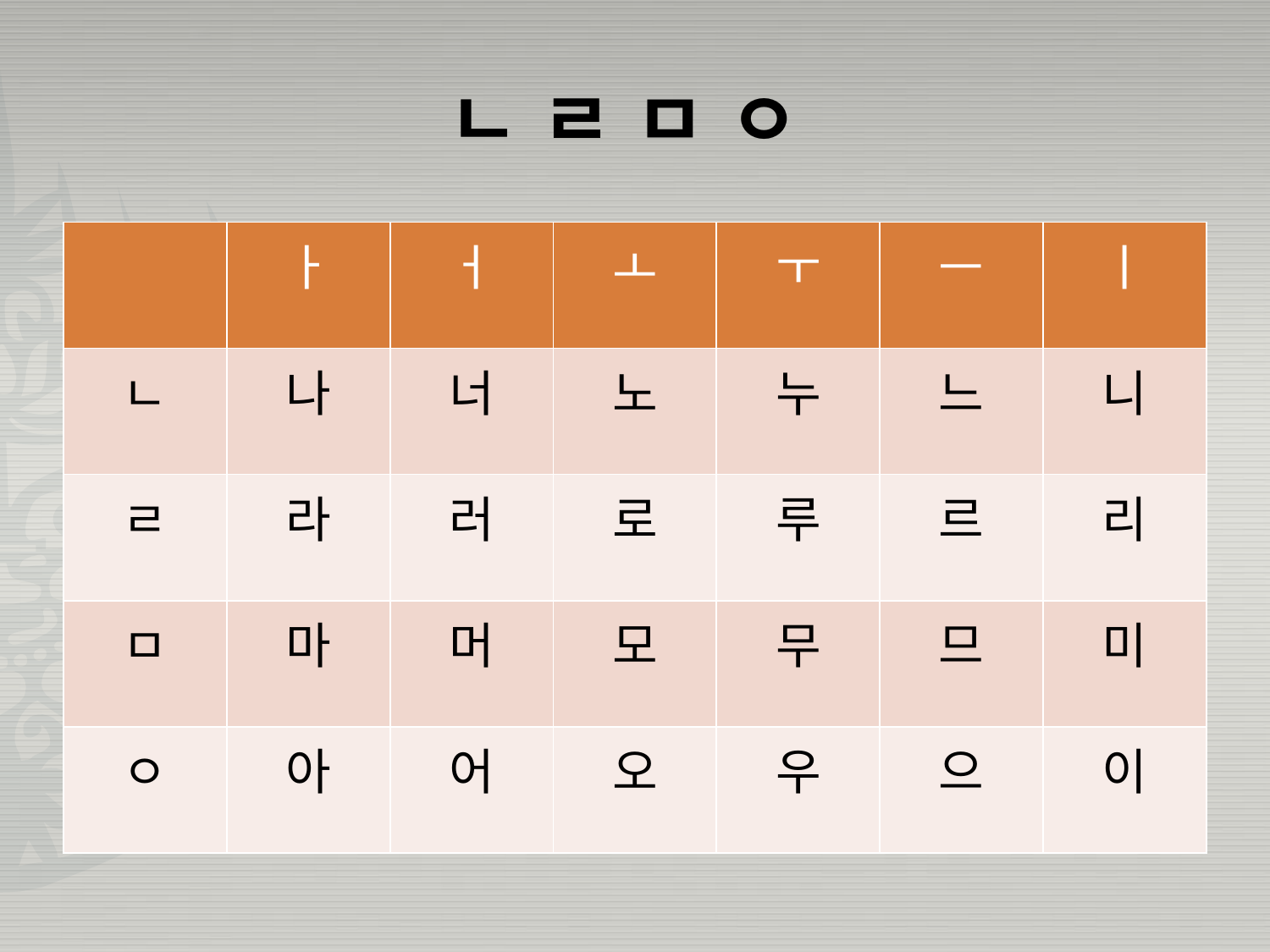

# ㄴ ㄹ ㅁ ㅇ

|  | ㅏ | ㅓ | ㅗ | ㅜ | ㅡ | ㅣ |
| --- | --- | --- | --- | --- | --- | --- |
| ㄴ | 나 | 너 | 노 | 누 | 느 | 니 |
| ㄹ | 라 | 러 | 로 | 루 | 르 | 리 |
| ㅁ | 마 | 머 | 모 | 무 | 므 | 미 |
| ㅇ | 아 | 어 | 오 | 우 | 으 | 이 |